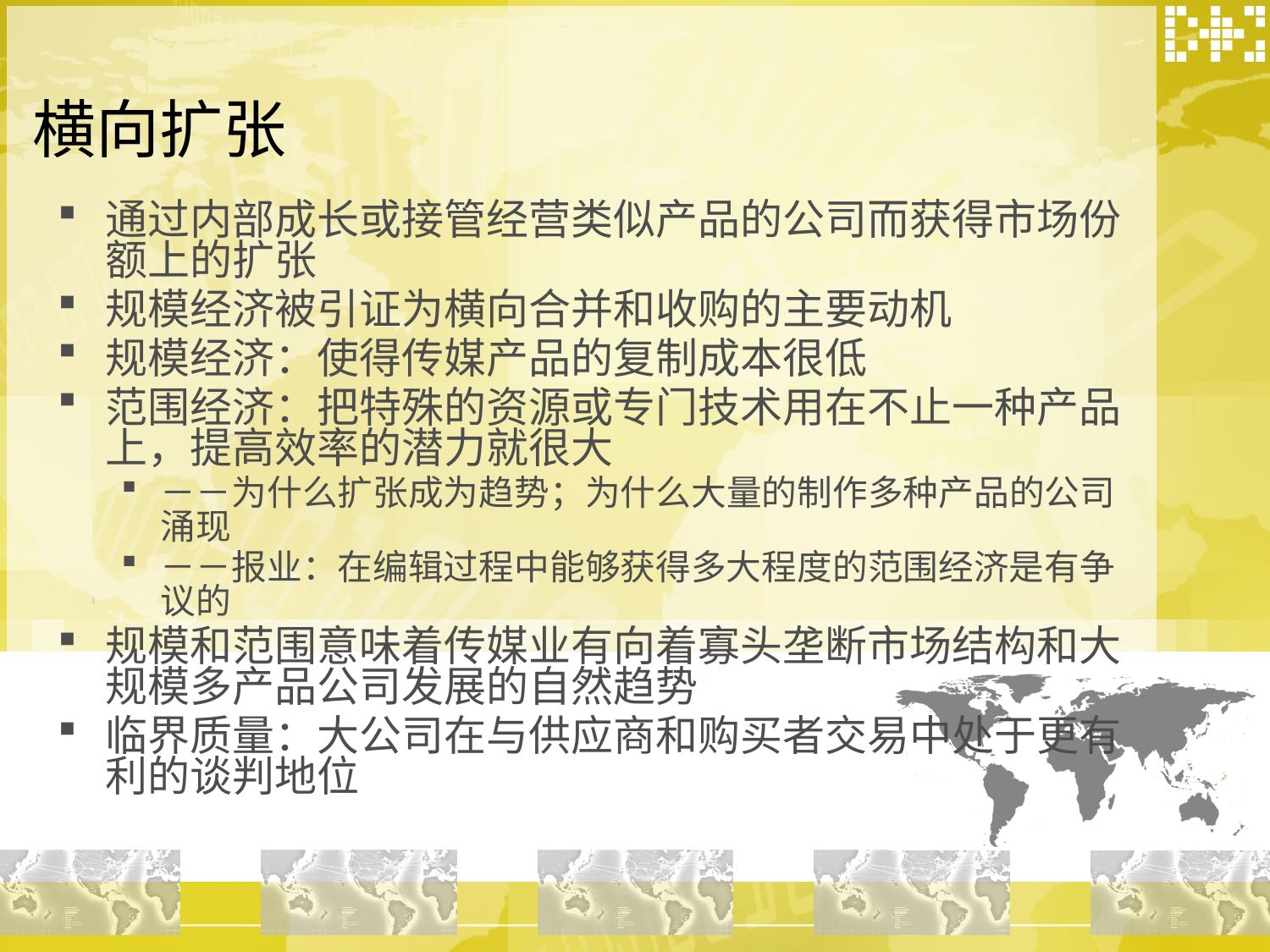

# 横向扩张
通过内部成长或接管经营类似产品的公司而获得市场份额上的扩张
规模经济被引证为横向合并和收购的主要动机
规模经济：使得传媒产品的复制成本很低
范围经济：把特殊的资源或专门技术用在不止一种产品上，提高效率的潜力就很大
－－为什么扩张成为趋势；为什么大量的制作多种产品的公司涌现
－－报业：在编辑过程中能够获得多大程度的范围经济是有争议的
规模和范围意味着传媒业有向着寡头垄断市场结构和大规模多产品公司发展的自然趋势
临界质量：大公司在与供应商和购买者交易中处于更有利的谈判地位